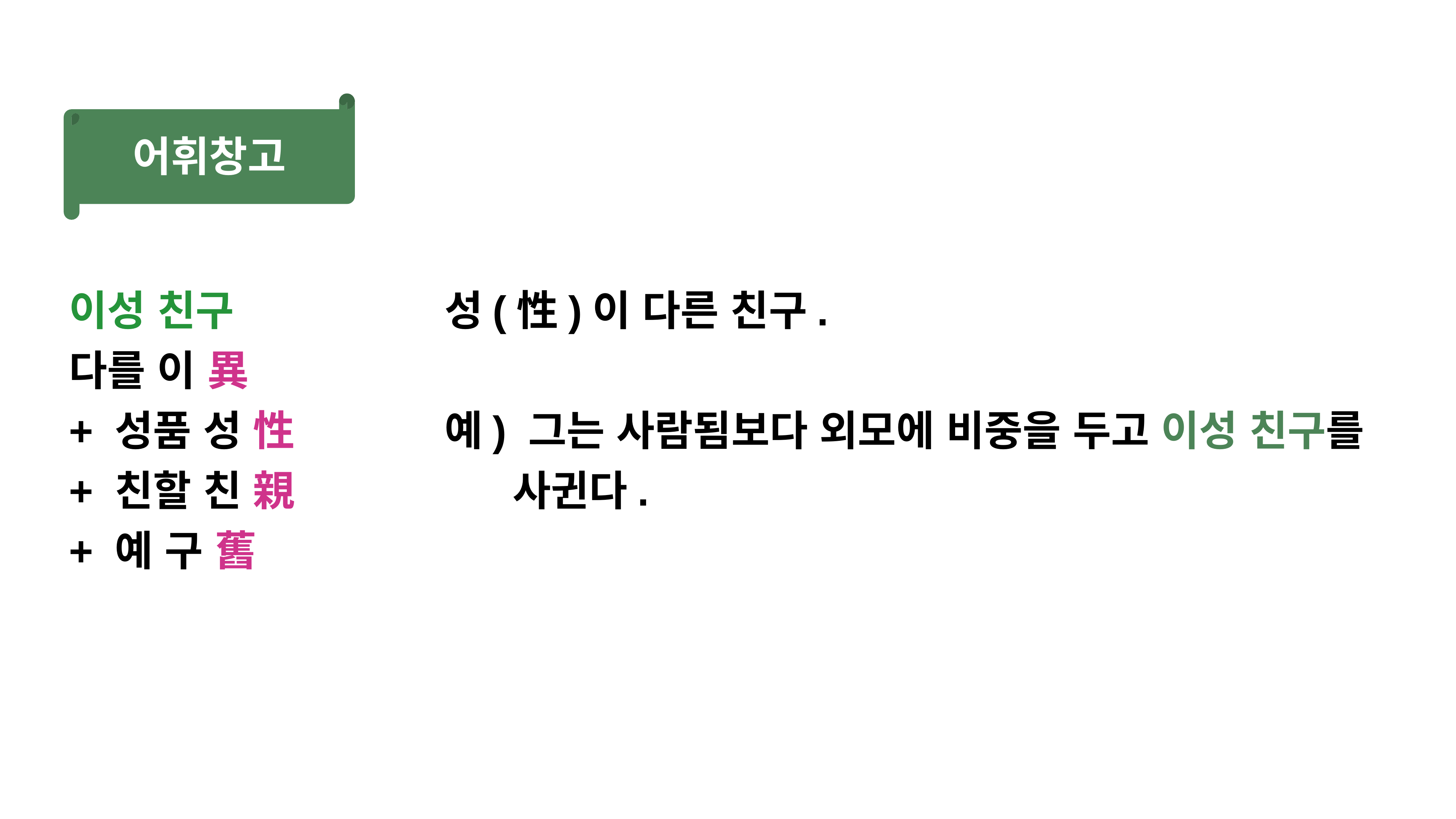

어휘창고
이성 친구
다를 이 異
+ 성품 성 性
+ 친할 친 親
+ 예 구 舊
성(性)이 다른 친구.

예) 그는 사람됨보다 외모에 비중을 두고 이성 친구를
     사귄다.